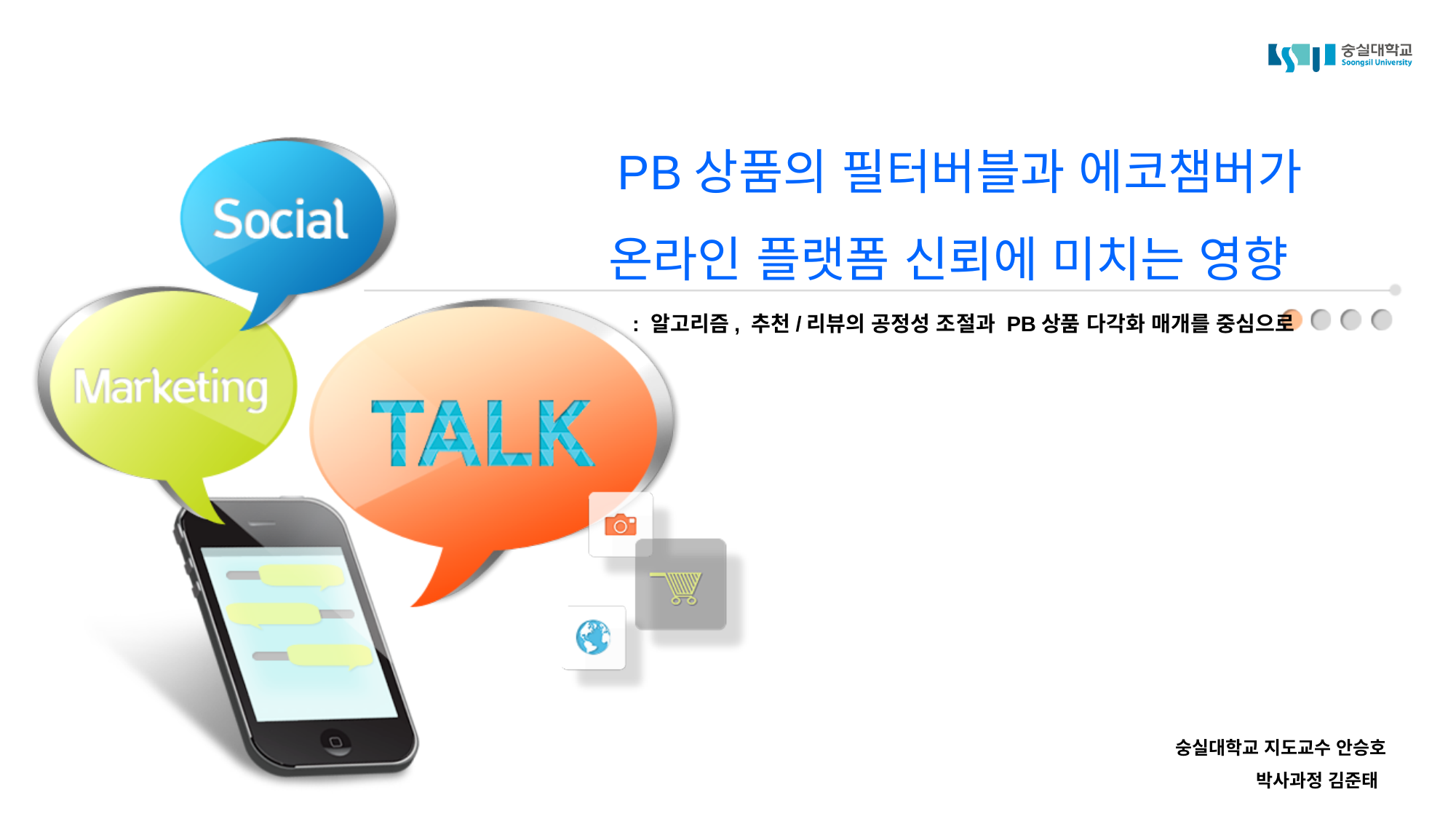

PB상품의 필터버블과 에코챔버가
온라인 플랫폼 신뢰에 미치는 영향
: 알고리즘, 추천/리뷰의 공정성 조절과 PB상품 다각화 매개를 중심으로
숭실대학교 지도교수 안승호
               박사과정 김준태